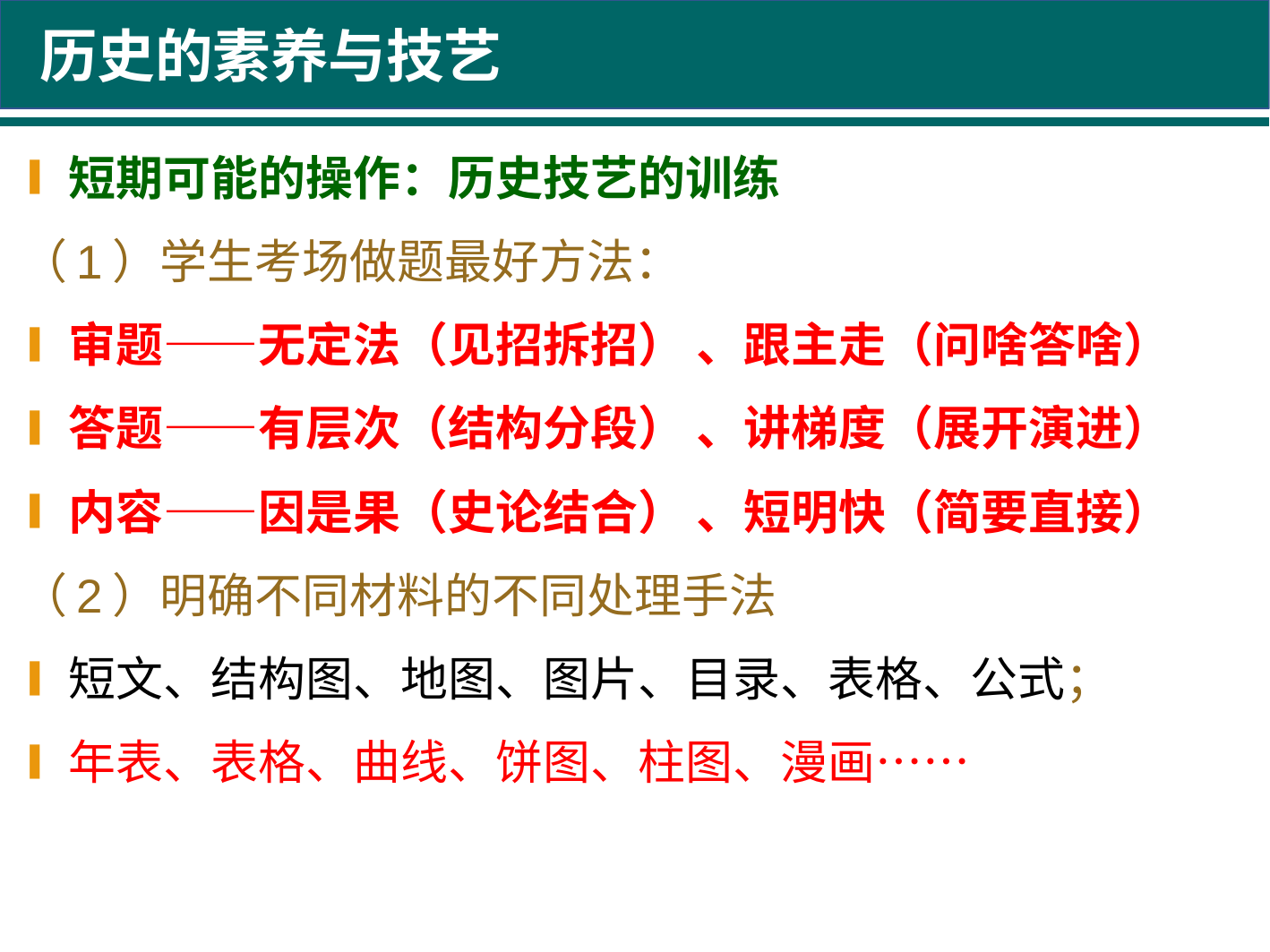

# 历史的素养与技艺
短期可能的操作：历史技艺的训练
（1）学生考场做题最好方法：
审题——无定法（见招拆招） 、跟主走（问啥答啥）
答题——有层次（结构分段） 、讲梯度（展开演进）
内容——因是果（史论结合） 、短明快（简要直接）
（2）明确不同材料的不同处理手法
短文、结构图、地图、图片、目录、表格、公式；
年表、表格、曲线、饼图、柱图、漫画……